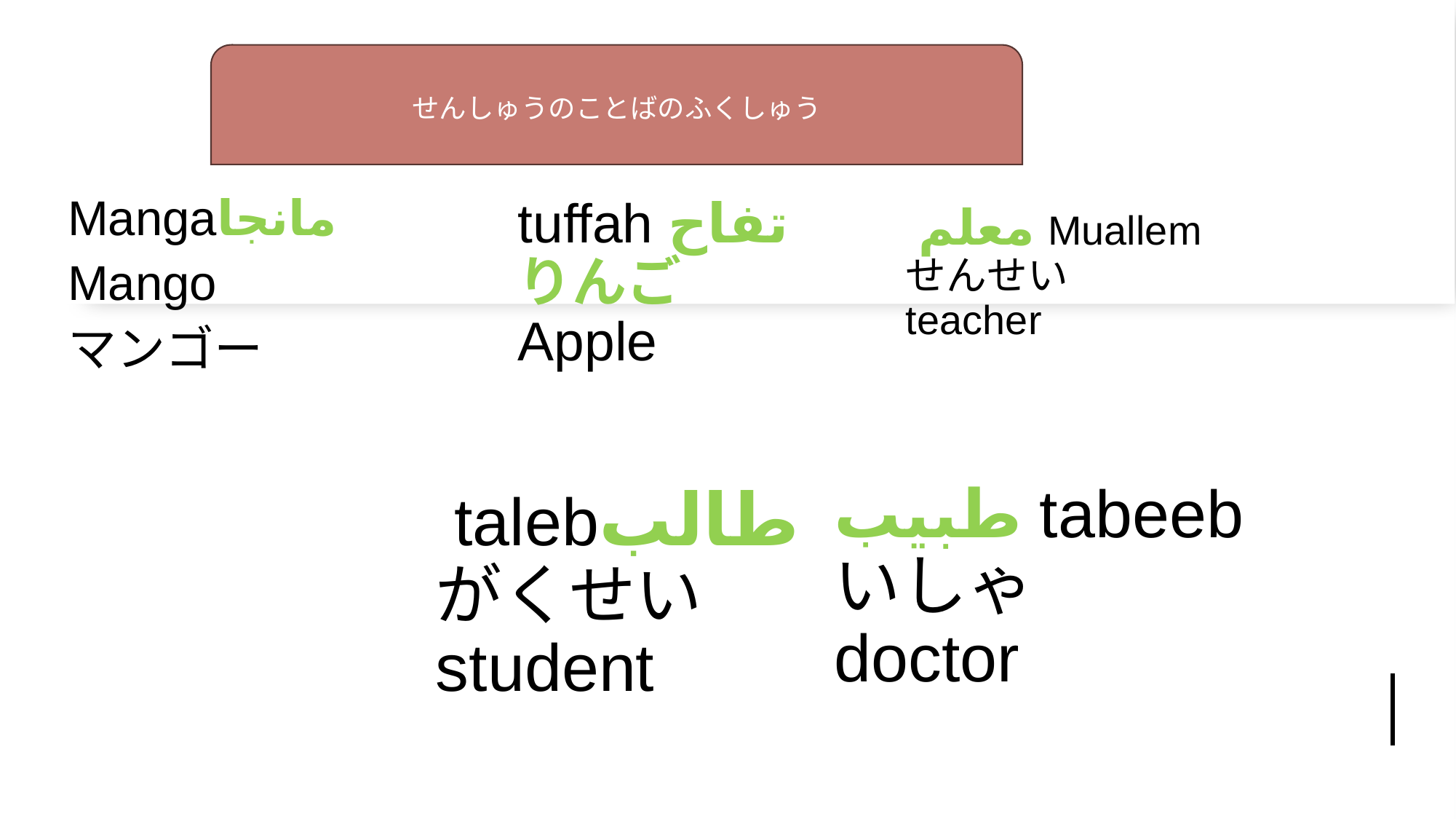

せんしゅうのことばのふくしゅう
# Mangaمانجا Mango マンゴー
 معلم Muallem
せんせい
teacher
tuffah تفاح
りんご
Apple
طبيب tabeeb
いしゃ
doctor
 talebطالب
がくせい
student